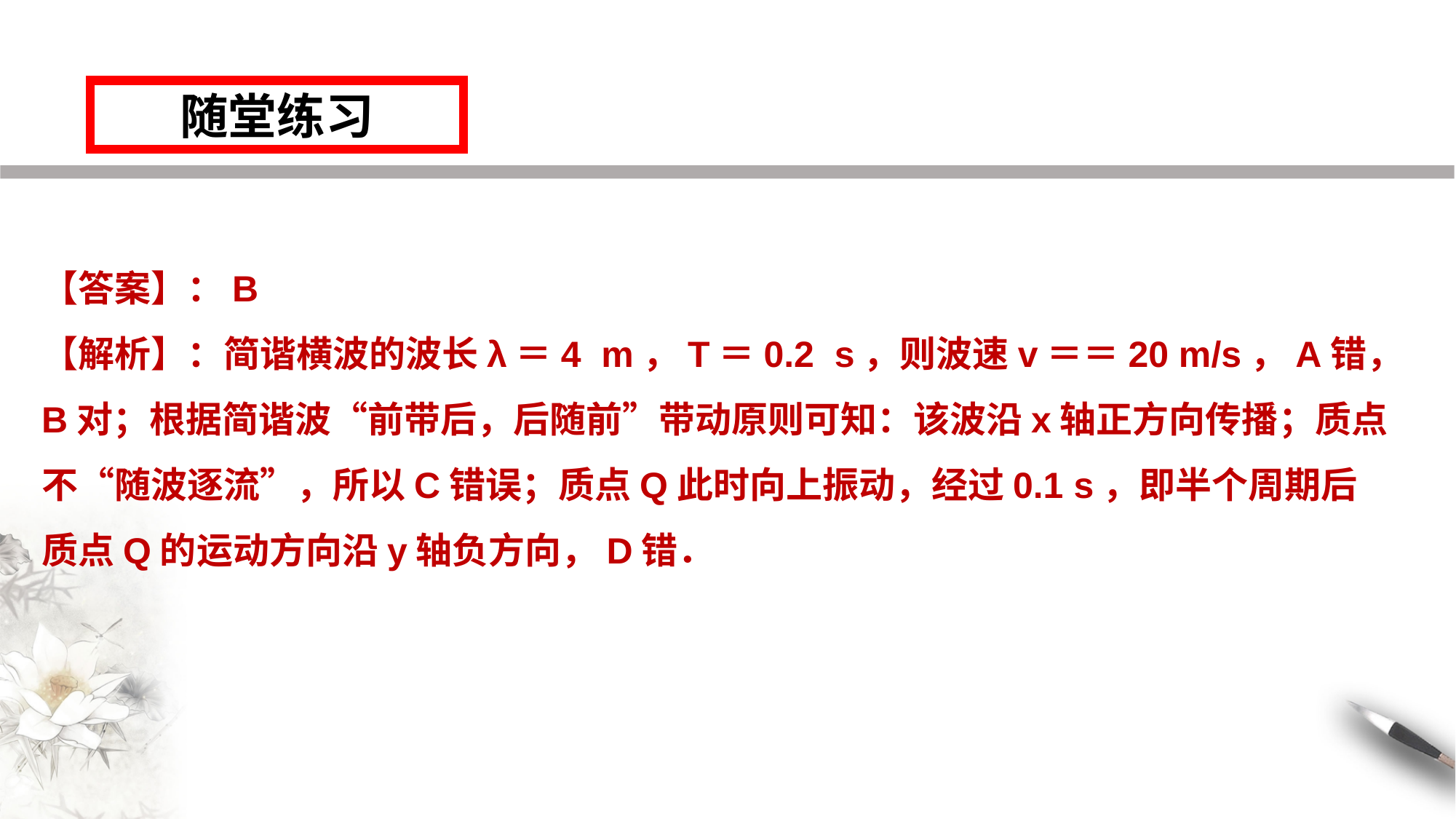

随堂练习

【答案】：B
【解析】：简谐横波的波长λ＝4  m，T＝0.2  s，则波速v＝＝20 m/s，A错，B对；根据简谐波“前带后，后随前”带动原则可知：该波沿x轴正方向传播；质点不“随波逐流”，所以C错误；质点Q此时向上振动，经过0.1 s，即半个周期后质点Q的运动方向沿y轴负方向，D错．